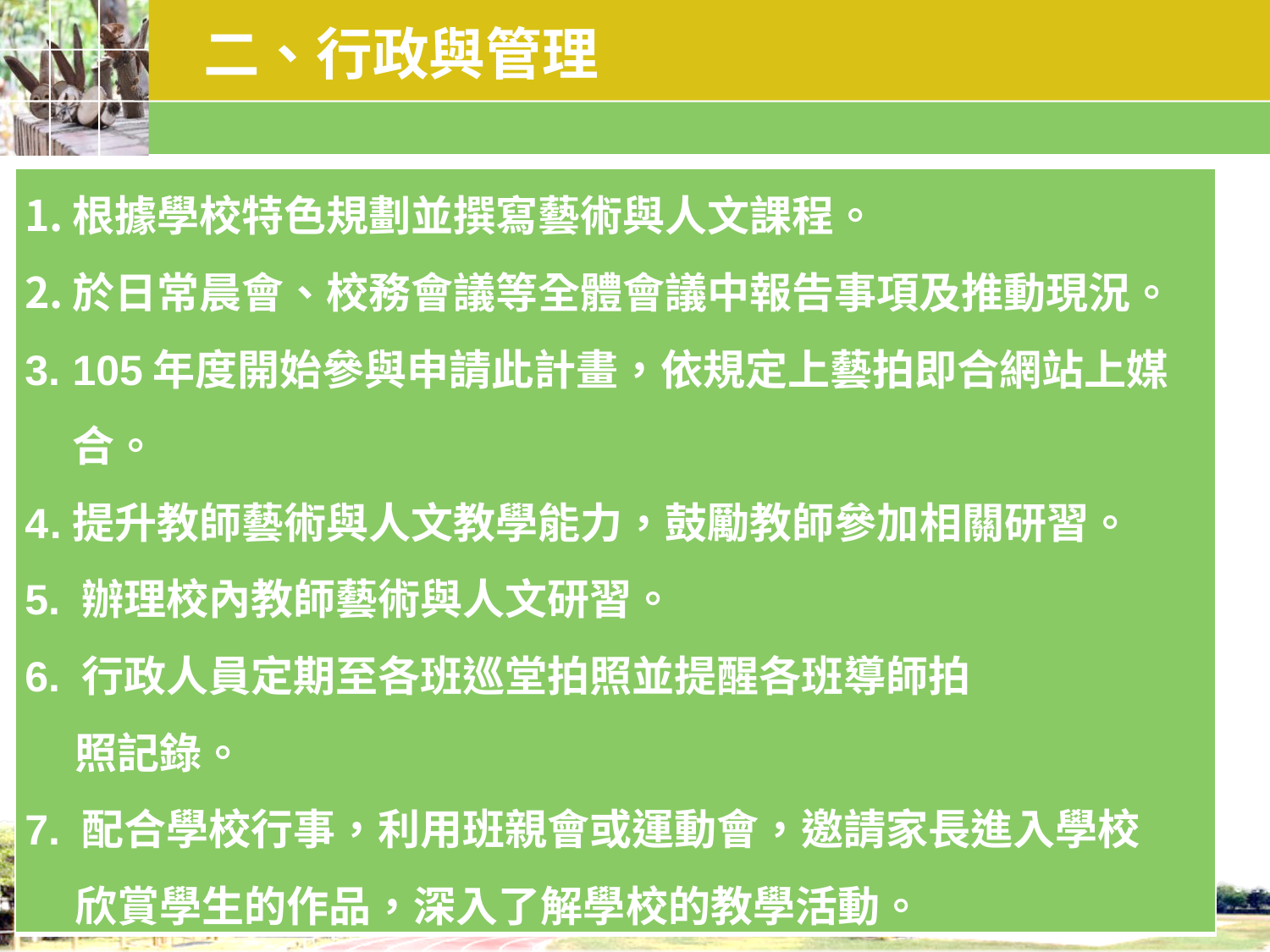

# 二、行政與管理
| 根據學校特色規劃並撰寫藝術與人文課程。 於日常晨會、校務會議等全體會議中報告事項及推動現況。 105年度開始參與申請此計畫，依規定上藝拍即合網站上媒合。 提升教師藝術與人文教學能力，鼓勵教師參加相關研習。 5. 辦理校內教師藝術與人文研習。 6. 行政人員定期至各班巡堂拍照並提醒各班導師拍 照記錄。 7. 配合學校行事，利用班親會或運動會，邀請家長進入學校 欣賞學生的作品，深入了解學校的教學活動。 |
| --- |